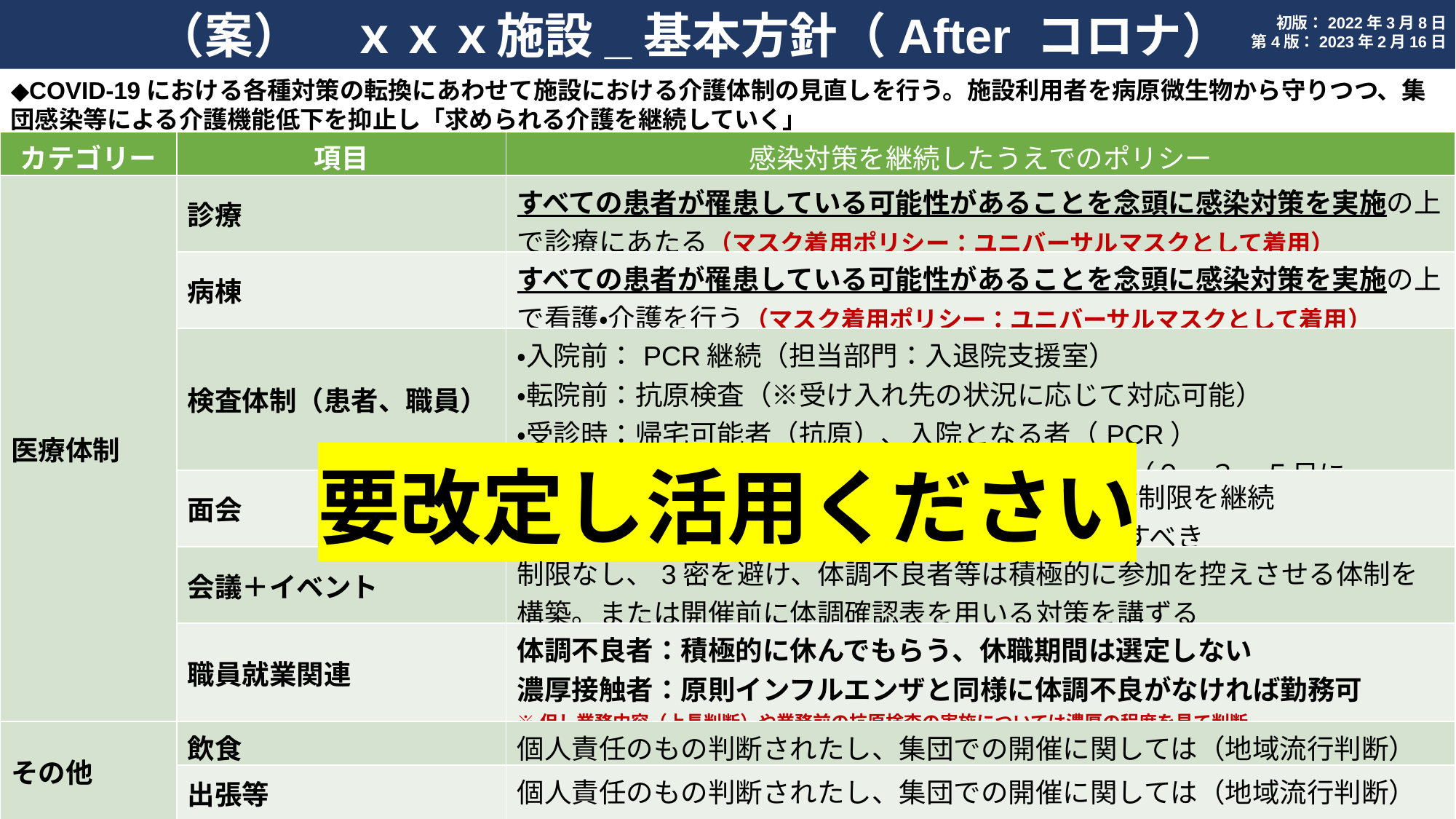

（案）　ｘｘｘ施設_基本方針（After コロナ）
初版：2022年3月8日
第4版：2023年2月16日
◆COVID-19における各種対策の転換にあわせて施設における介護体制の見直しを行う。施設利用者を病原微生物から守りつつ、集団感染等による介護機能低下を抑止し「求められる介護を継続していく」
| カテゴリー | 項目 | 感染対策を継続したうえでのポリシー |
| --- | --- | --- |
| 医療体制 | 診療 | すべての患者が罹患している可能性があることを念頭に感染対策を実施の上で診療にあたる（マスク着用ポリシー：ユニバーサルマスクとして着用） |
|  | 病棟 | すべての患者が罹患している可能性があることを念頭に感染対策を実施の上で看護・介護を行う（マスク着用ポリシー：ユニバーサルマスクとして着用） |
|  | 検査体制（患者、職員） | ・入院前：PCR継続（担当部門：入退院支援室） ・転院前：抗原検査（※受け入れ先の状況に応じて対応可能） ・受診時：帰宅可能者（抗原）、入院となる者（PCR） ・アウトブレイク：「現行継続」濃厚接触者5日間（０，３，５日にPCR） |
|  | 面会 | 5月いっぱいは地域流行動向をみきわまるため面会制限を継続 ※提案としては、医師、看護で面会可能者を選定すべき |
|  | 会議＋イベント | 制限なし、3密を避け、体調不良者等は積極的に参加を控えさせる体制を構築。または開催前に体調確認表を用いる対策を講ずる |
|  | 職員就業関連 | 体調不良者：積極的に休んでもらう、休職期間は選定しない 濃厚接触者：原則インフルエンザと同様に体調不良がなければ勤務可 ※但し業務内容（上長判断）や業務前の抗原検査の実施については濃厚の程度を見て判断 |
| その他 | 飲食 | 個人責任のもの判断されたし、集団での開催に関しては（地域流行判断） |
|  | 出張等 | 個人責任のもの判断されたし、集団での開催に関しては（地域流行判断） |
要改定し活用ください